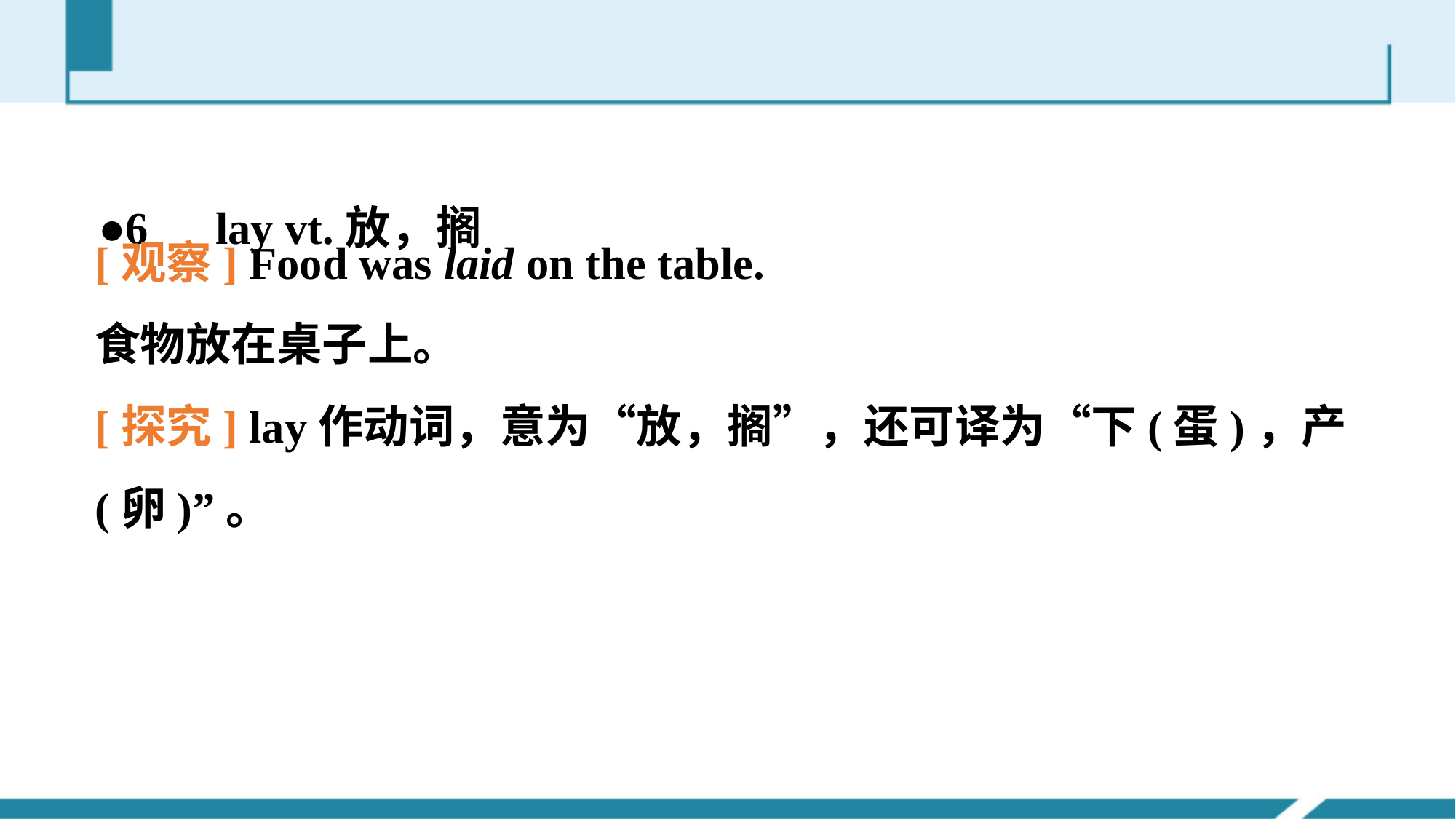

●6　lay vt.放，搁
[观察] Food was laid on the table.
食物放在桌子上。
[探究] lay作动词，意为“放，搁”，还可译为“下(蛋)，产(卵)”。